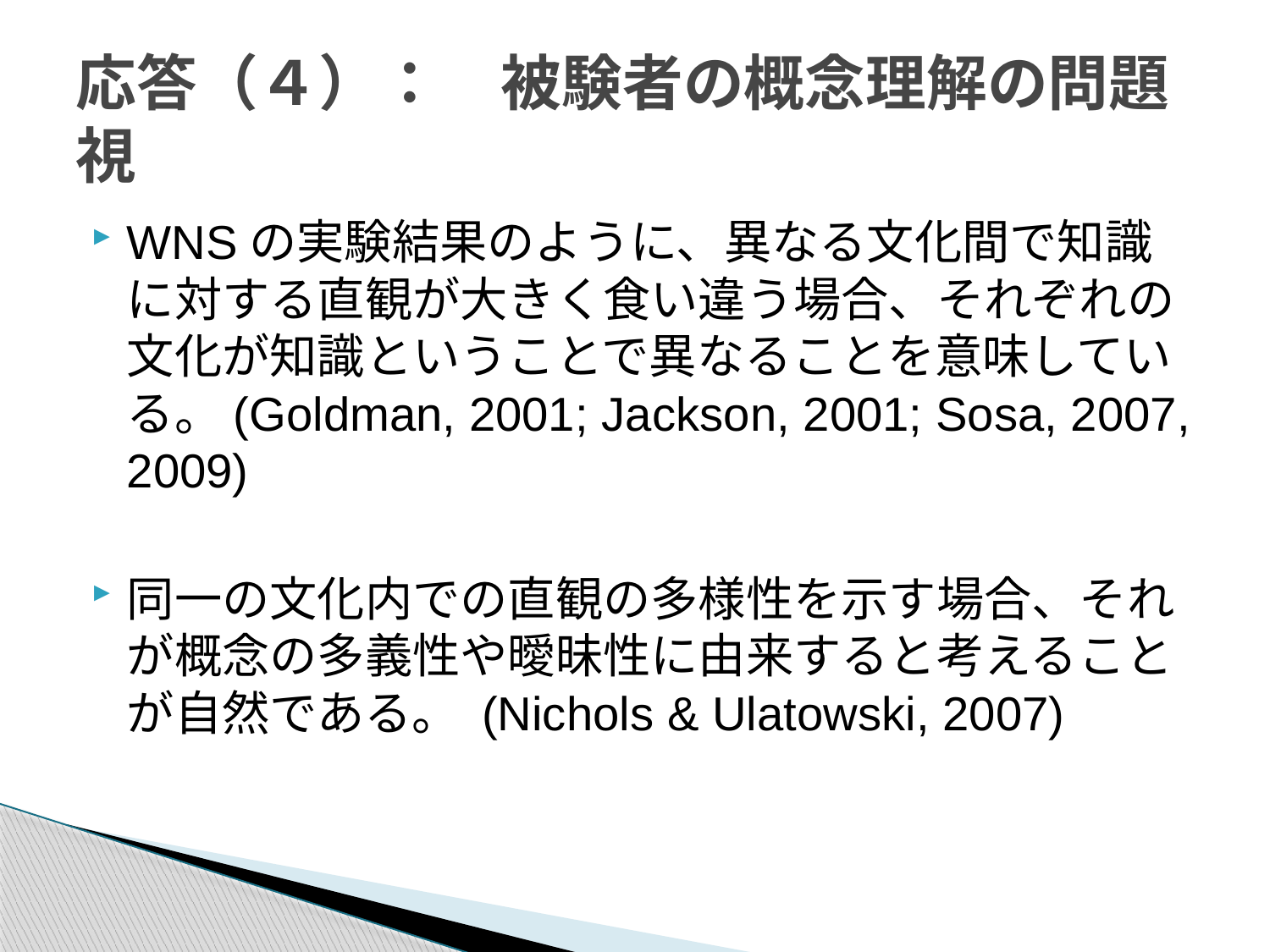

# 応答（４）：　被験者の概念理解の問題視
WNSの実験結果のように、異なる文化間で知識に対する直観が大きく食い違う場合、それぞれの文化が知識ということで異なることを意味している。(Goldman, 2001; Jackson, 2001; Sosa, 2007, 2009)

同一の文化内での直観の多様性を示す場合、それが概念の多義性や曖昧性に由来すると考えることが自然である。 (Nichols & Ulatowski, 2007)